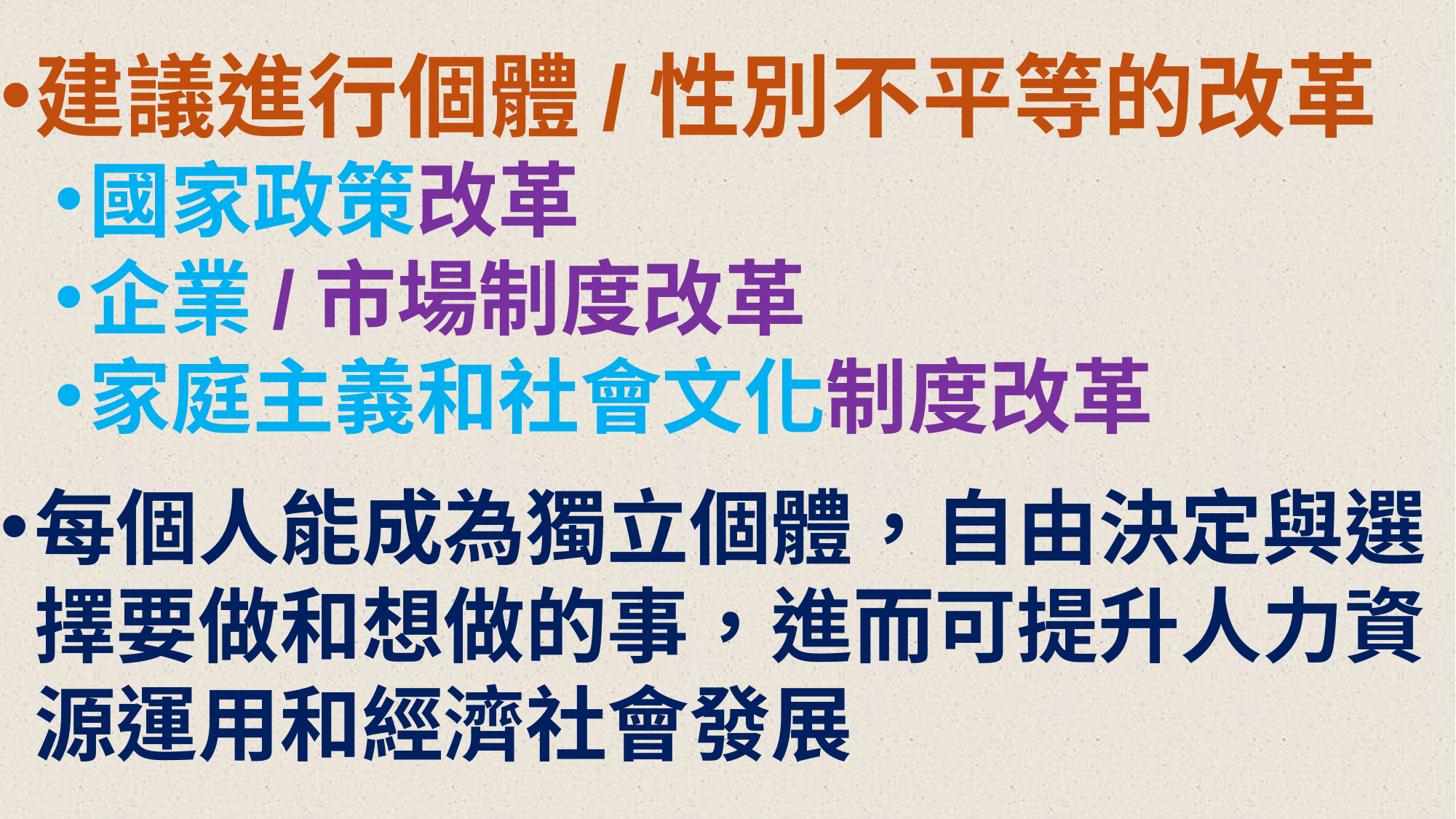

建議進行個體/性別不平等的改革
國家政策改革
企業/市場制度改革
家庭主義和社會文化制度改革

每個人能成為獨立個體，自由決定與選擇要做和想做的事，進而可提升人力資源運用和經濟社會發展